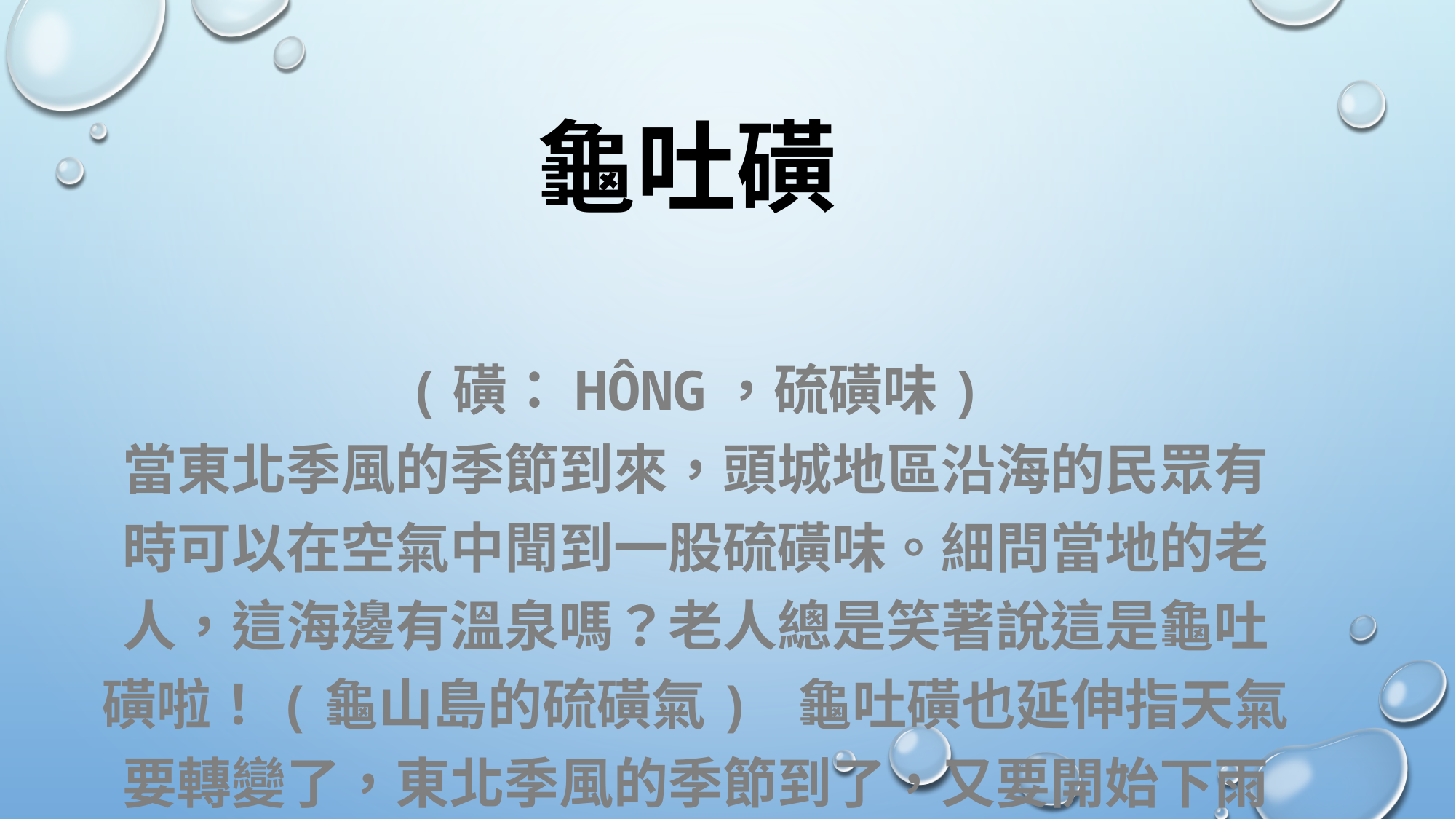

# 龜吐磺
(磺：hông，硫磺味)
當東北季風的季節到來，頭城地區沿海的民眾有時可以在空氣中聞到一股硫磺味。細問當地的老人，這海邊有溫泉嗎？老人總是笑著說這是龜吐磺啦！(龜山島的硫磺氣) 龜吐磺也延伸指天氣要轉變了，東北季風的季節到了，又要開始下雨了。